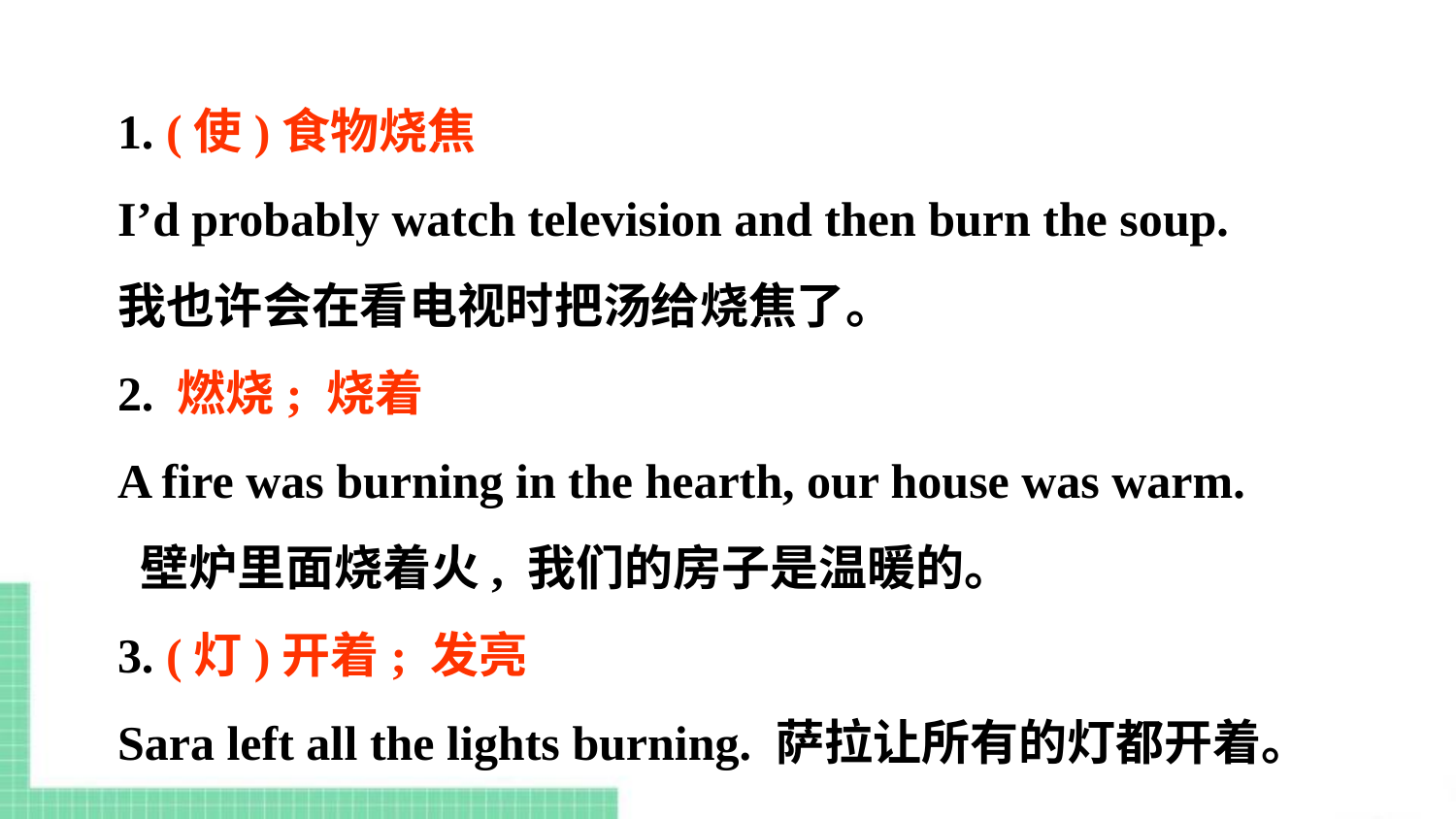

1. (使)食物烧焦
I’d probably watch television and then burn the soup.
我也许会在看电视时把汤给烧焦了。
2. 燃烧; 烧着
A fire was burning in the hearth, our house was warm.
 壁炉里面烧着火, 我们的房子是温暖的。
3. (灯)开着; 发亮
Sara left all the lights burning. 萨拉让所有的灯都开着。